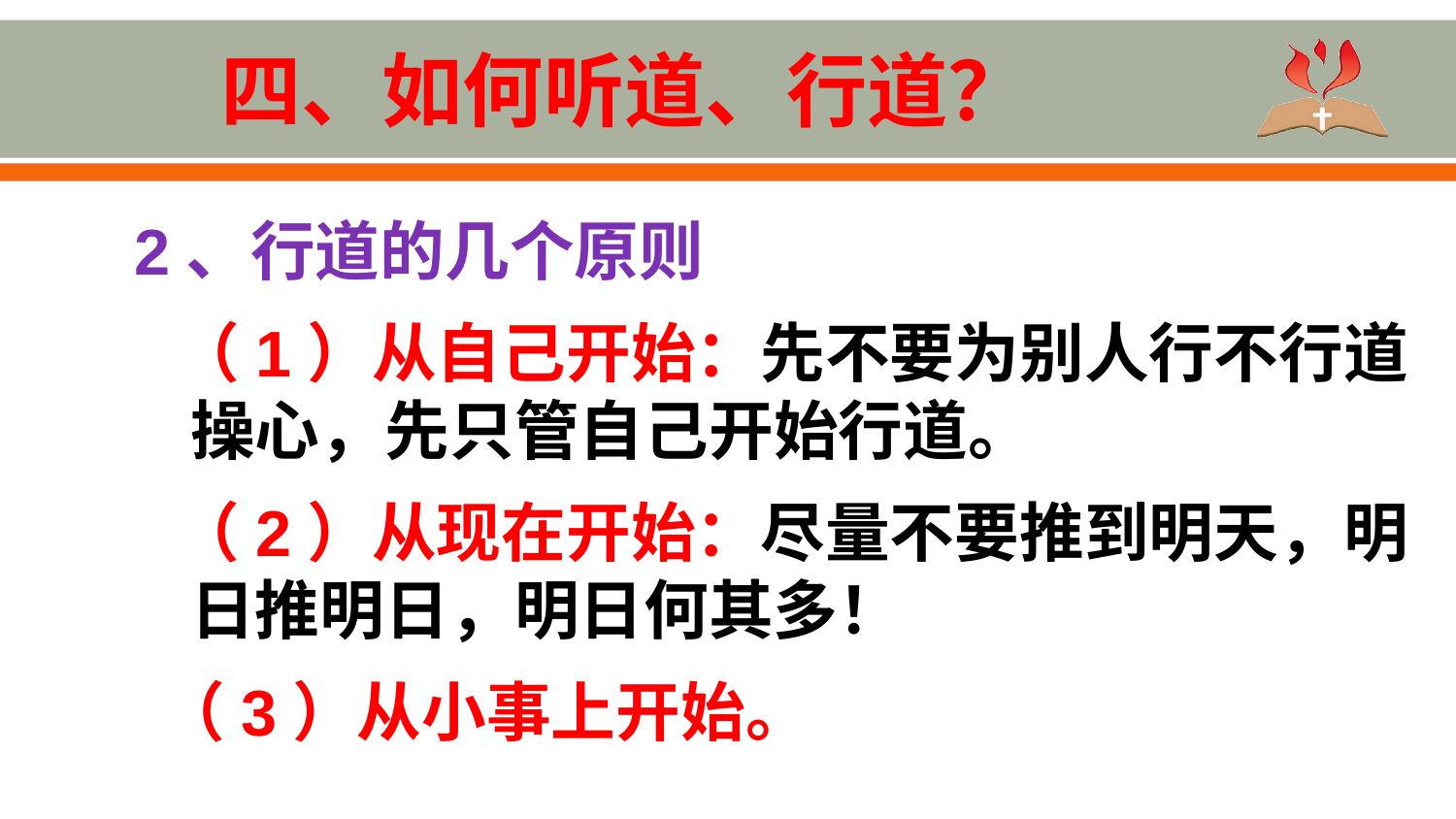

# 四、如何听道、行道？
      2、行道的几个原则
         （1）从自己开始：先不要为别人行不行道操心，先只管自己开始行道。
         （2）从现在开始：尽量不要推到明天，明日推明日，明日何其多！
        （3）从小事上开始。

40